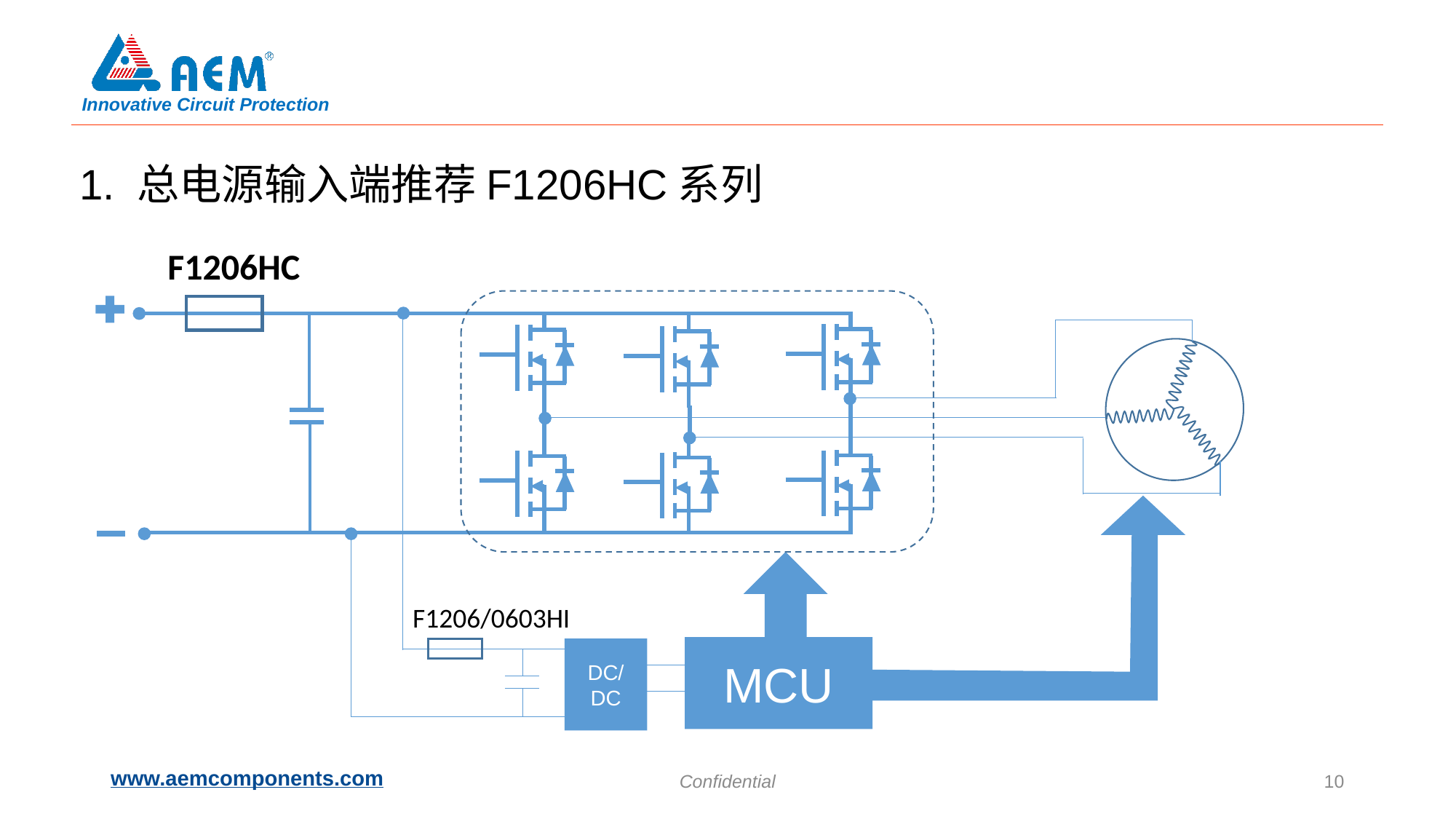

1. 总电源输入端推荐F1206HC系列
F1206HC

F1206/0603HI
MCU

DC/ DC
Confidential
10